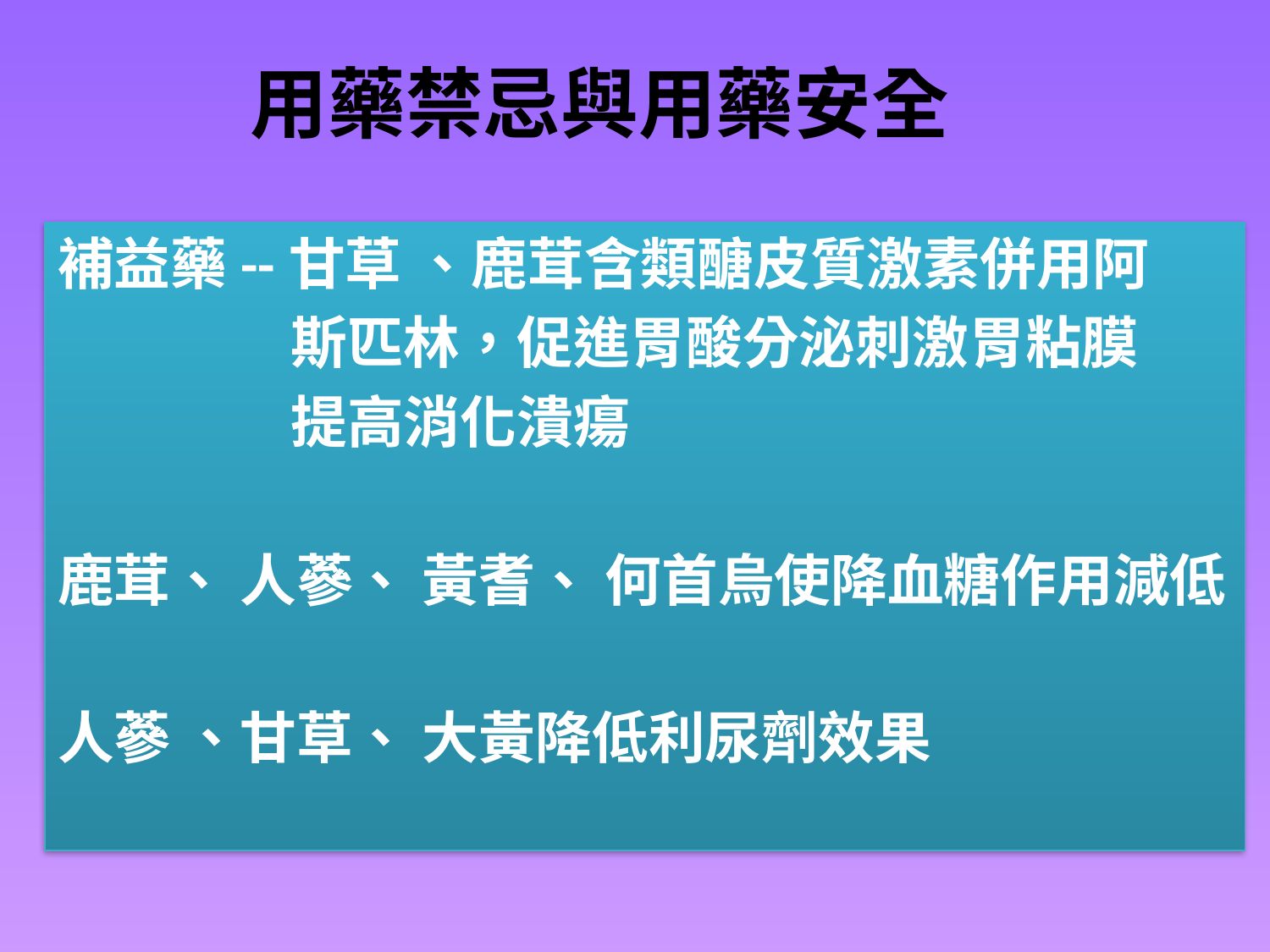

# 用藥禁忌與用藥安全
補益藥--甘草 、鹿茸含類醣皮質激素併用阿
                 斯匹林，促進胃酸分泌刺激胃粘膜
                 提高消化潰瘍

鹿茸、 人蔘、 黃耆、 何首烏使降血糖作用減低

人蔘 、甘草、 大黃降低利尿劑效果